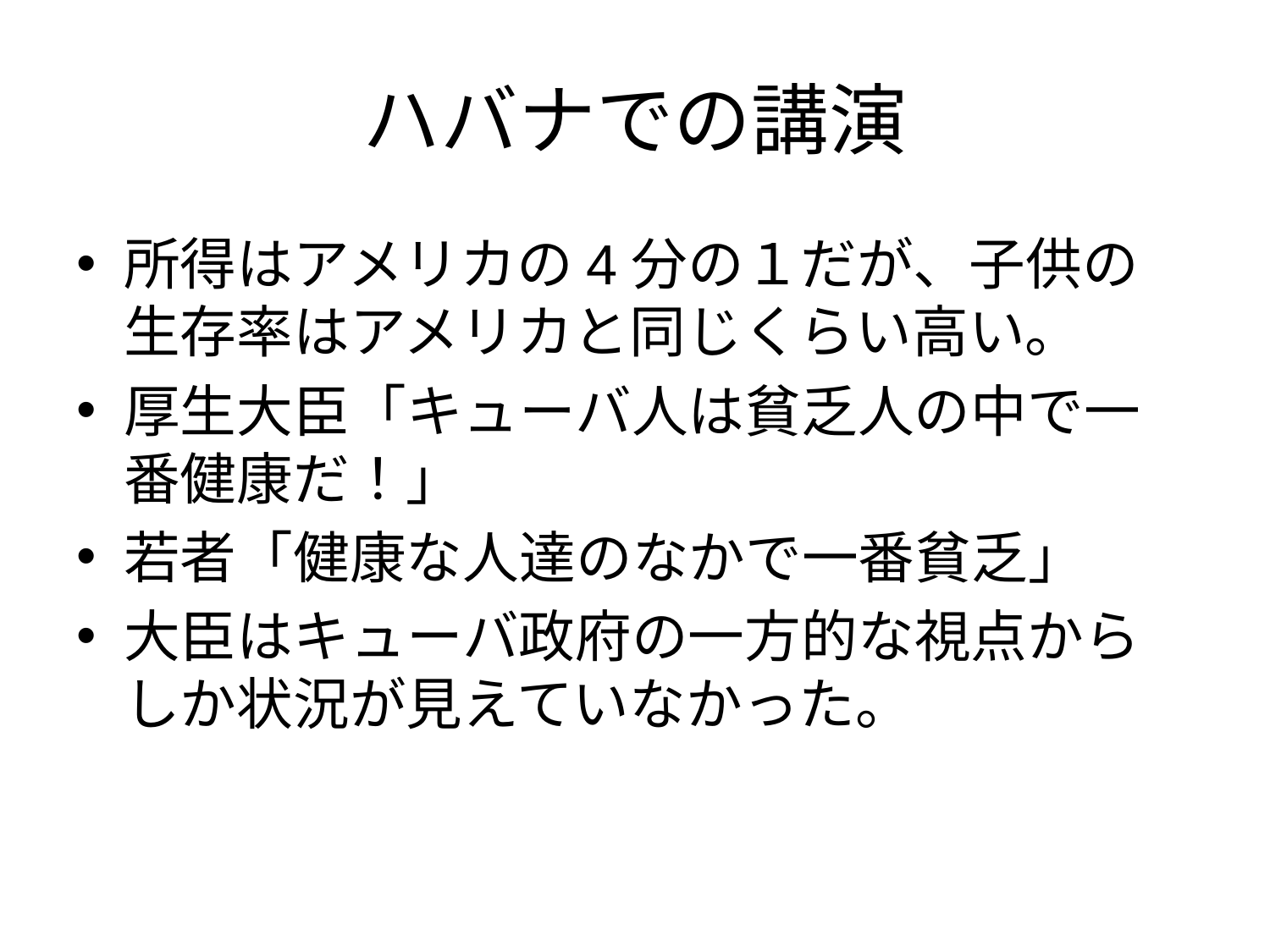

# ハバナでの講演
所得はアメリカの4分の１だが、子供の生存率はアメリカと同じくらい高い。
厚生大臣「キューバ人は貧乏人の中で一番健康だ！」
若者「健康な人達のなかで一番貧乏」
大臣はキューバ政府の一方的な視点からしか状況が見えていなかった。